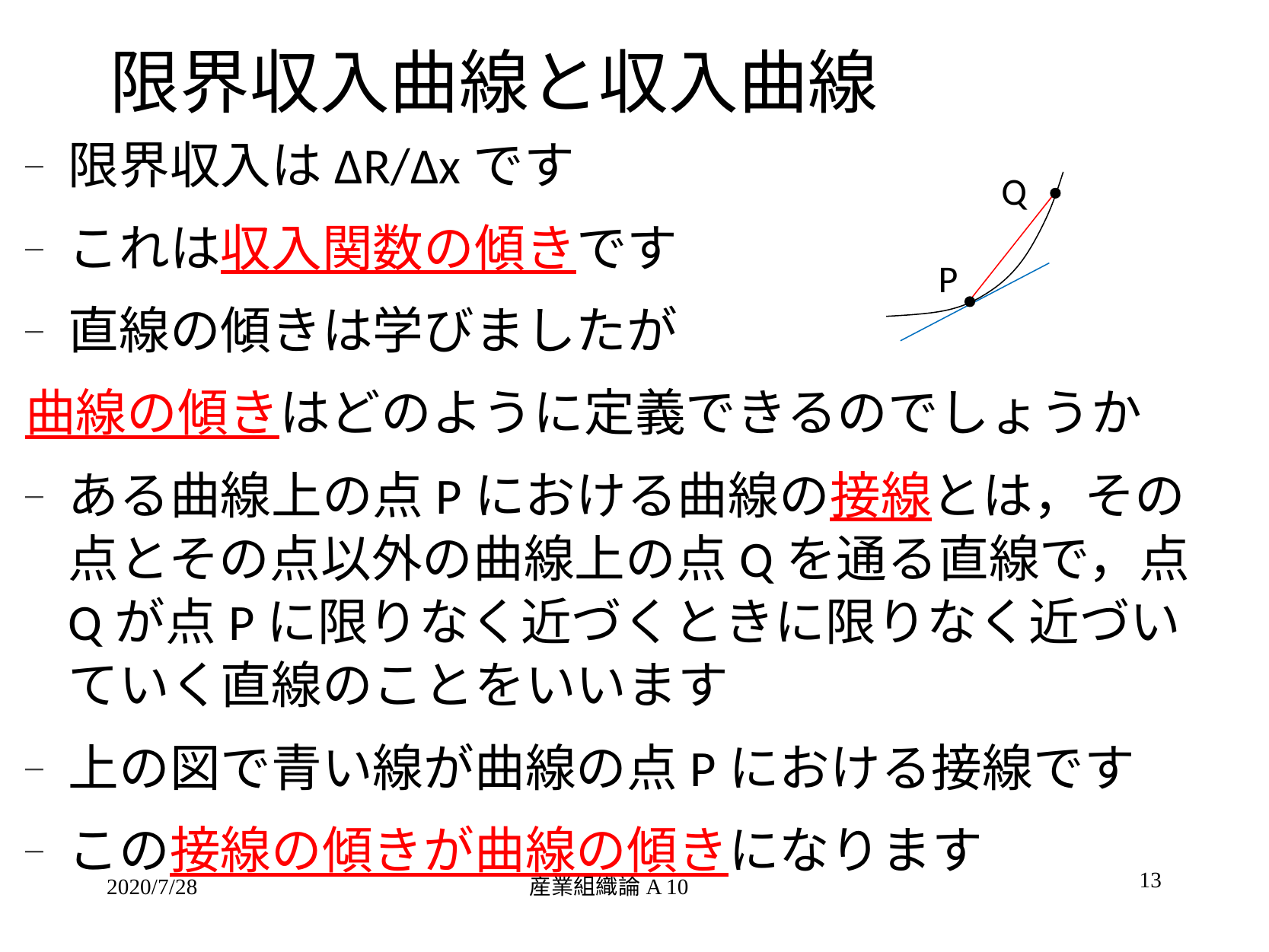

# 限界収入曲線と収入曲線
p
10

P=10-x
MR=10-2x
x
O
xr=5

10
限界収入はΔR/Δxです
これは収入関数の傾きです
直線の傾きは学びましたが
曲線の傾きはどのように定義できるのでしょうか
ある曲線上の点Pにおける曲線の接線とは，その点とその点以外の曲線上の点Qを通る直線で，点Qが点Pに限りなく近づくときに限りなく近づいていく直線のことをいいます
上の図で青い線が曲線の点Pにおける接線です
この接線の傾きが曲線の傾きになります

Q

P

13
2020/7/28
産業組織論A 10